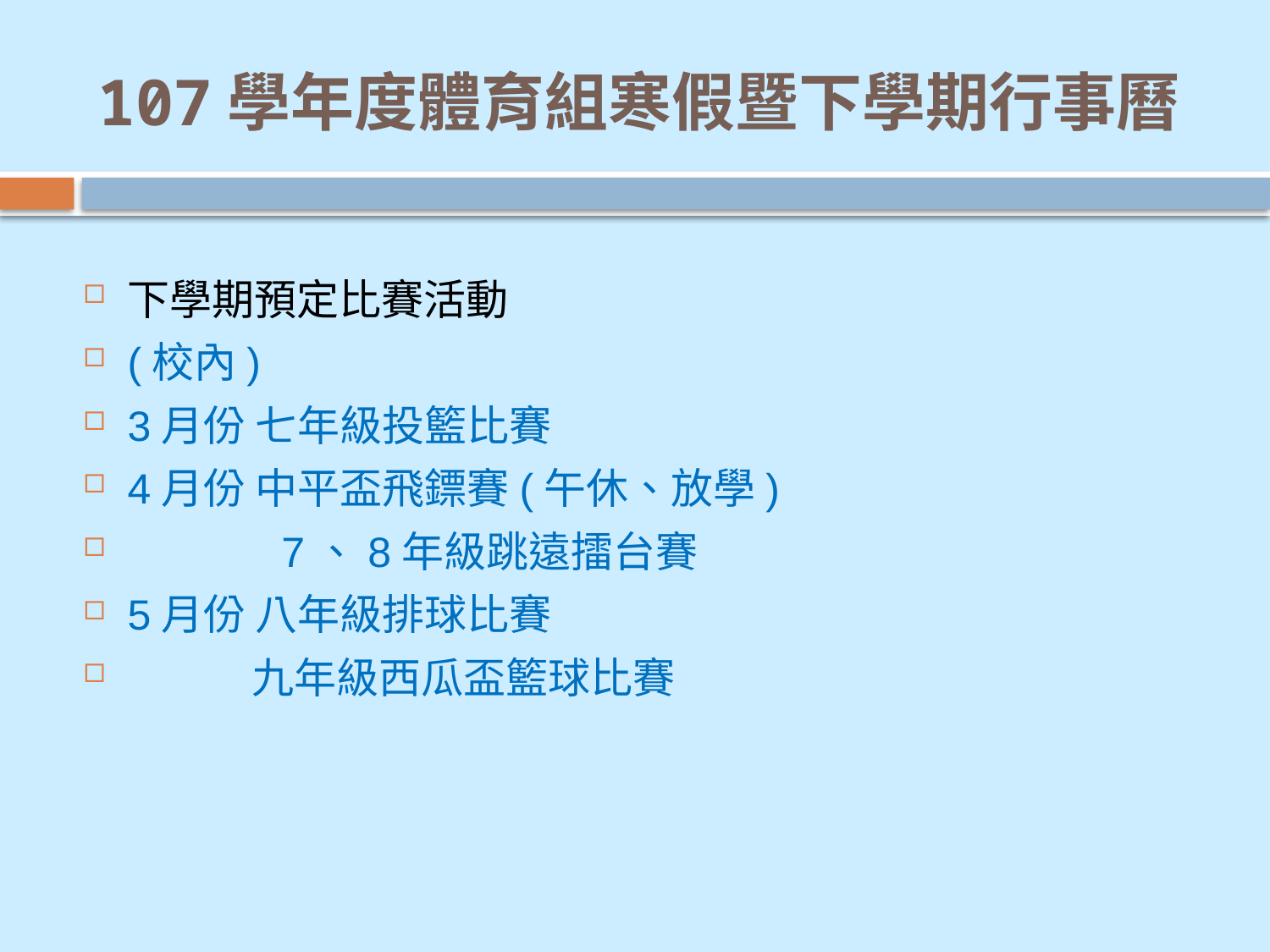

# 107學年度體育組寒假暨下學期行事曆
下學期預定比賽活動
(校內)
3月份 七年級投籃比賽
4月份 中平盃飛鏢賽(午休、放學)
             7、8年級跳遠擂台賽
5月份 八年級排球比賽
            九年級西瓜盃籃球比賽